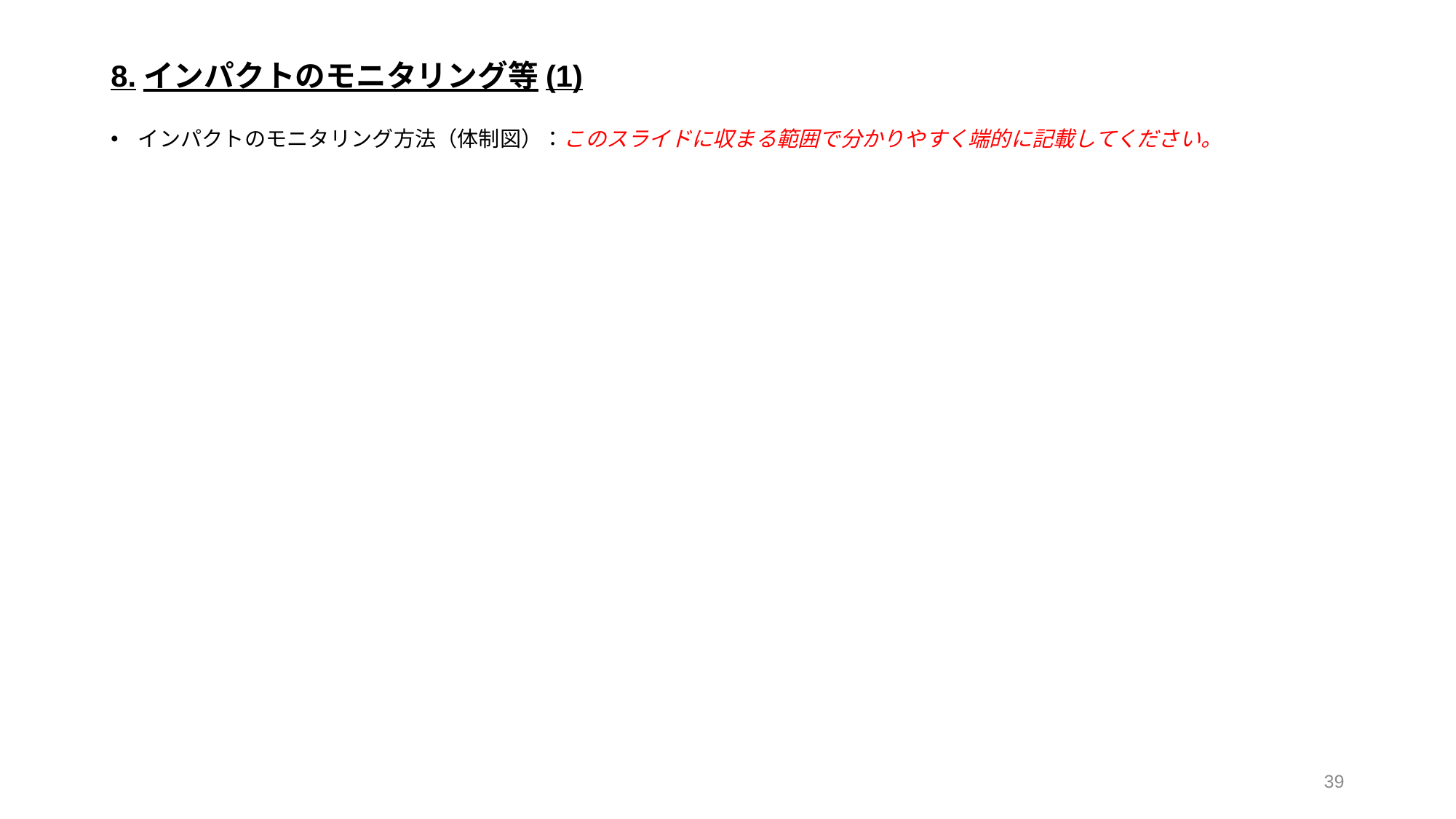

# 8.インパクトのモニタリング等(1)
インパクトのモニタリング方法（体制図）：このスライドに収まる範囲で分かりやすく端的に記載してください。

39